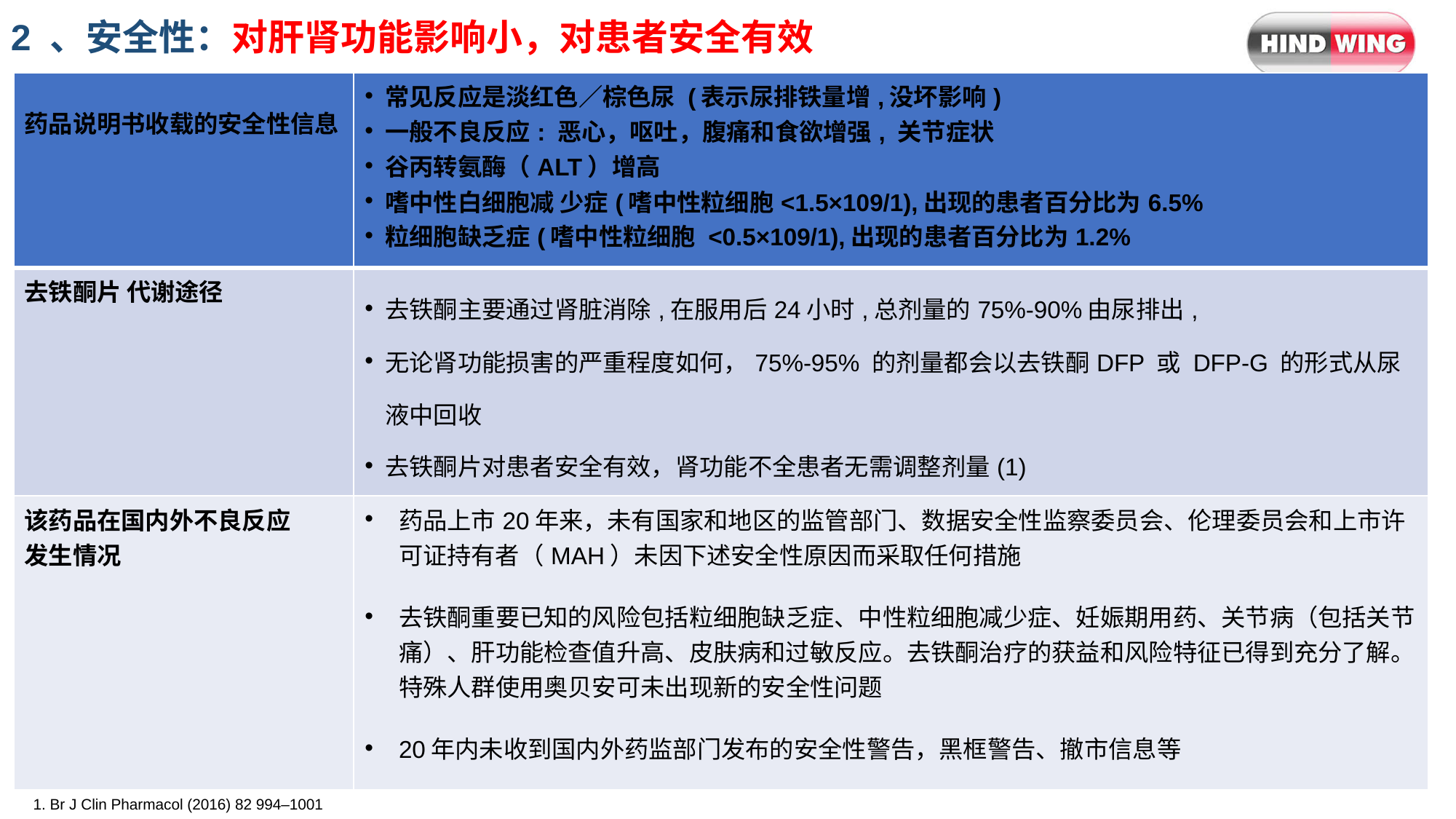

2 、安全性：对肝肾功能影响小，对患者安全有效
| 药品说明书收载的安全性信息 | 常见反应是淡红色／棕色尿 (表示尿排铁量增,没坏影响) 一般不良反应: 恶心，呕吐，腹痛和食欲增强, 关节症状 谷丙转氨酶（ALT）增高 嗜中性白细胞减 少症(嗜中性粒细胞<1.5×109/1),出现的患者百分比为6.5% 粒细胞缺乏症(嗜中性粒细胞 <0.5×109/1),出现的患者百分比为1.2% |
| --- | --- |
| 去铁酮片 代谢途径 | 去铁酮主要通过肾脏消除,在服用后24小时,总剂量的75%-90%由尿排出, 无论肾功能损害的严重程度如何，75%-95% 的剂量都会以去铁酮DFP 或 DFP-G 的形式从尿液中回收 去铁酮片对患者安全有效，肾功能不全患者无需调整剂量(1) |
| 该药品在国内外不良反应 发生情况 | 药品上市20年来，未有国家和地区的监管部门、数据安全性监察委员会、伦理委员会和上市许可证持有者（MAH）未因下述安全性原因而采取任何措施 去铁酮重要已知的风险包括粒细胞缺乏症、中性粒细胞减少症、妊娠期用药、关节病（包括关节 痛）、肝功能检查值升高、皮肤病和过敏反应。去铁酮治疗的获益和风险特征已得到充分了解。特殊人群使用奥贝安可未出现新的安全性问题 20年内未收到国内外药监部门发布的安全性警告，黑框警告、撤市信息等 |

1. Br J Clin Pharmacol (2016) 82 994–1001